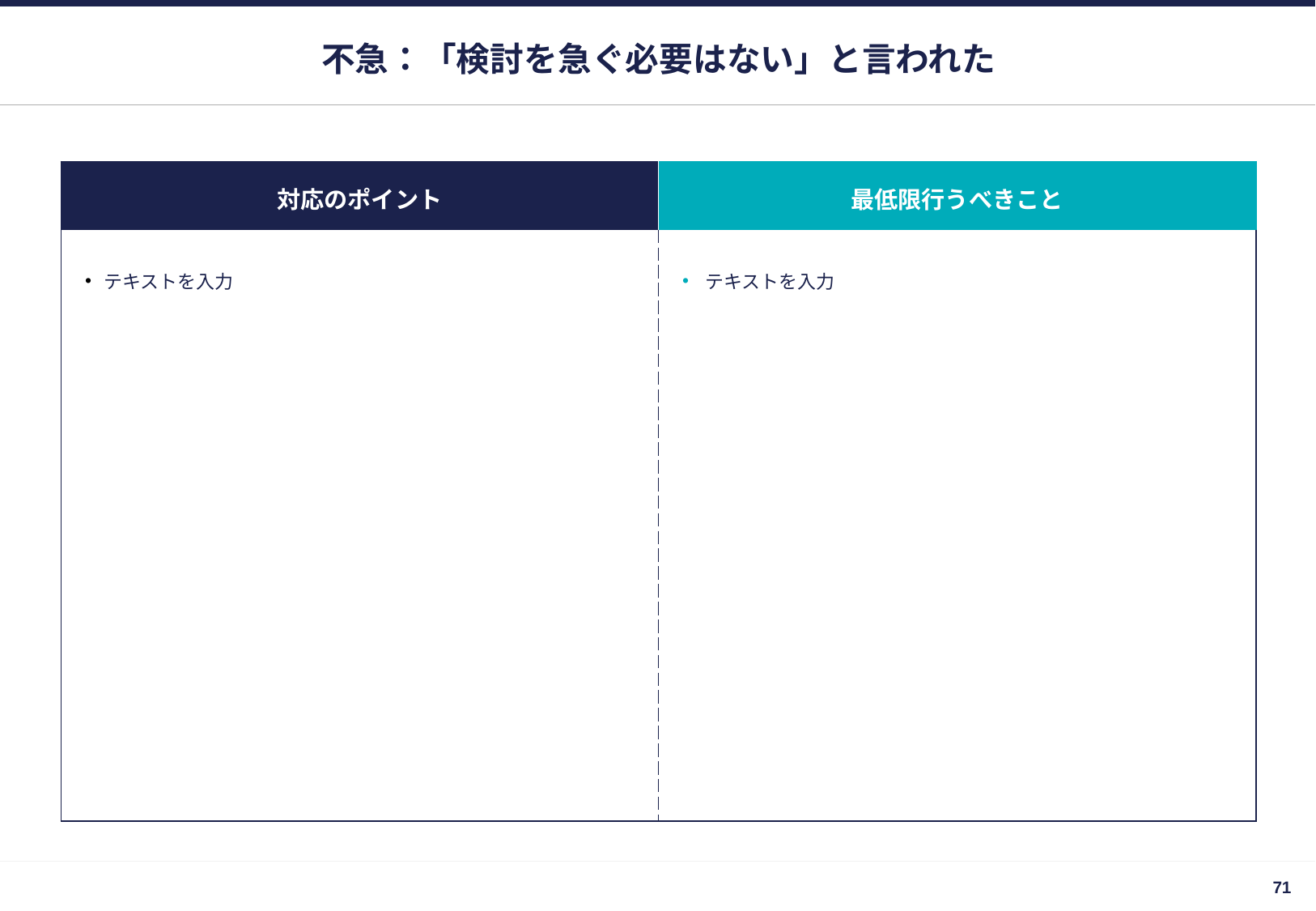

# 不急：「検討を急ぐ必要はない」と言われた
| 対応のポイント | 最低限行うべきこと |
| --- | --- |
| テキストを入力 | テキストを入力 |
71